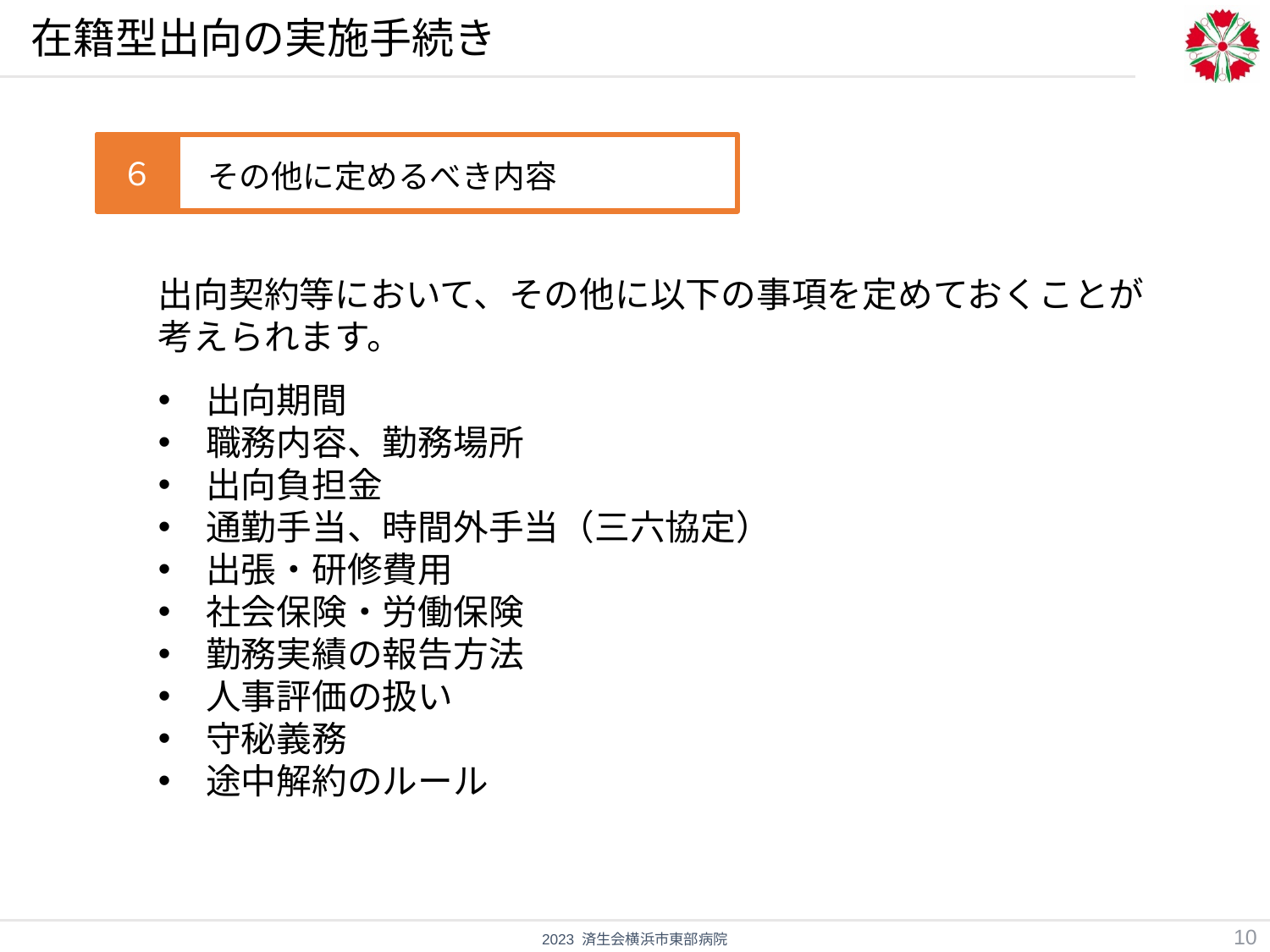

# 在籍型出向の実施手続き
その他に定めるべき内容
６
出向契約等において、その他に以下の事項を定めておくことが考えられます。
出向期間
職務内容、勤務場所
出向負担金
通勤手当、時間外手当（三六協定）
出張・研修費用
社会保険・労働保険
勤務実績の報告方法
人事評価の扱い
守秘義務
途中解約のルール
10